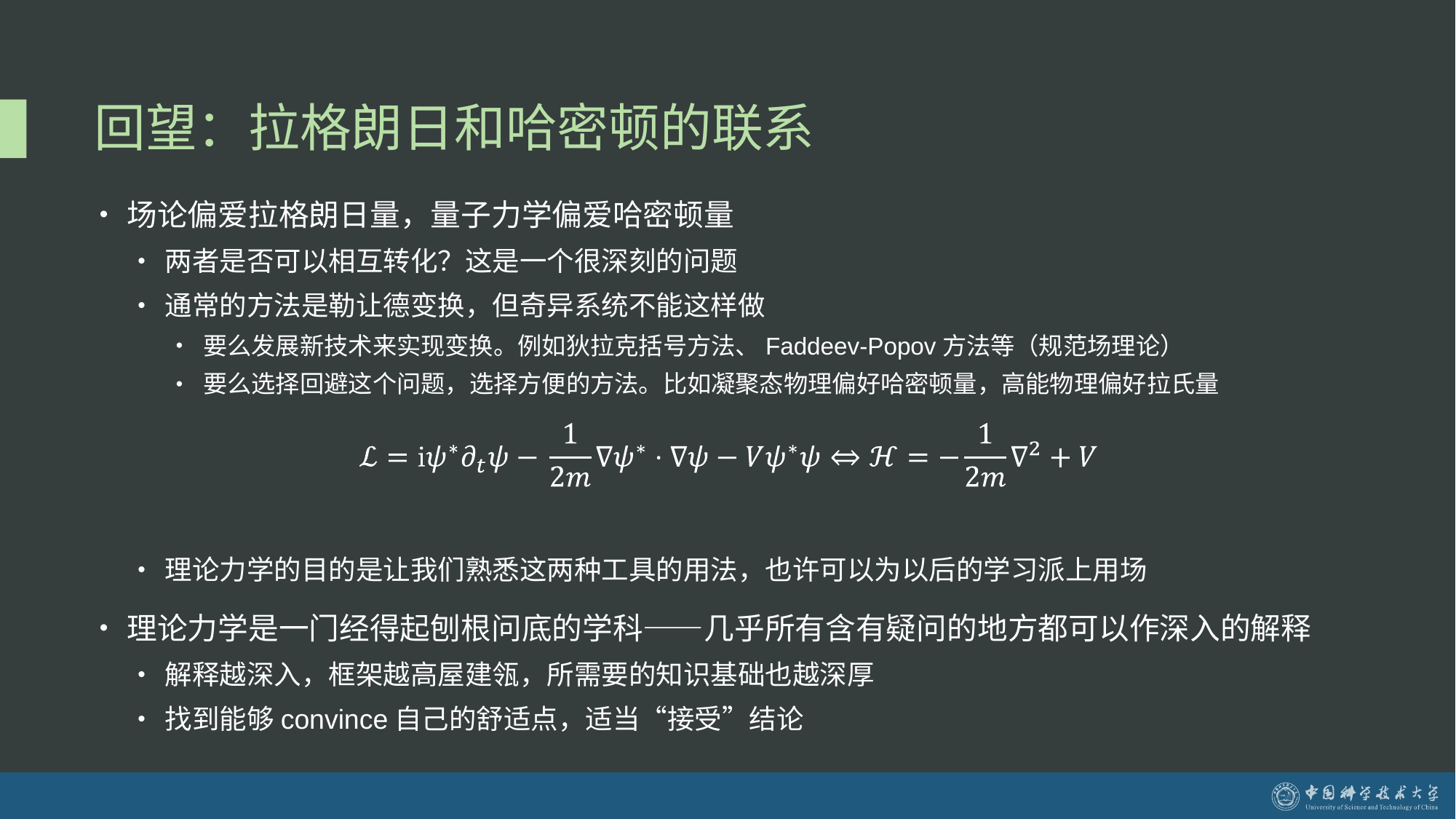

# 回望：拉格朗日和哈密顿的联系
场论偏爱拉格朗日量，量子力学偏爱哈密顿量
两者是否可以相互转化？这是一个很深刻的问题
通常的方法是勒让德变换，但奇异系统不能这样做
要么发展新技术来实现变换。例如狄拉克括号方法、Faddeev-Popov方法等（规范场理论）
要么选择回避这个问题，选择方便的方法。比如凝聚态物理偏好哈密顿量，高能物理偏好拉氏量

理论力学的目的是让我们熟悉这两种工具的用法，也许可以为以后的学习派上用场
理论力学是一门经得起刨根问底的学科——几乎所有含有疑问的地方都可以作深入的解释
解释越深入，框架越高屋建瓴，所需要的知识基础也越深厚
找到能够convince自己的舒适点，适当“接受”结论